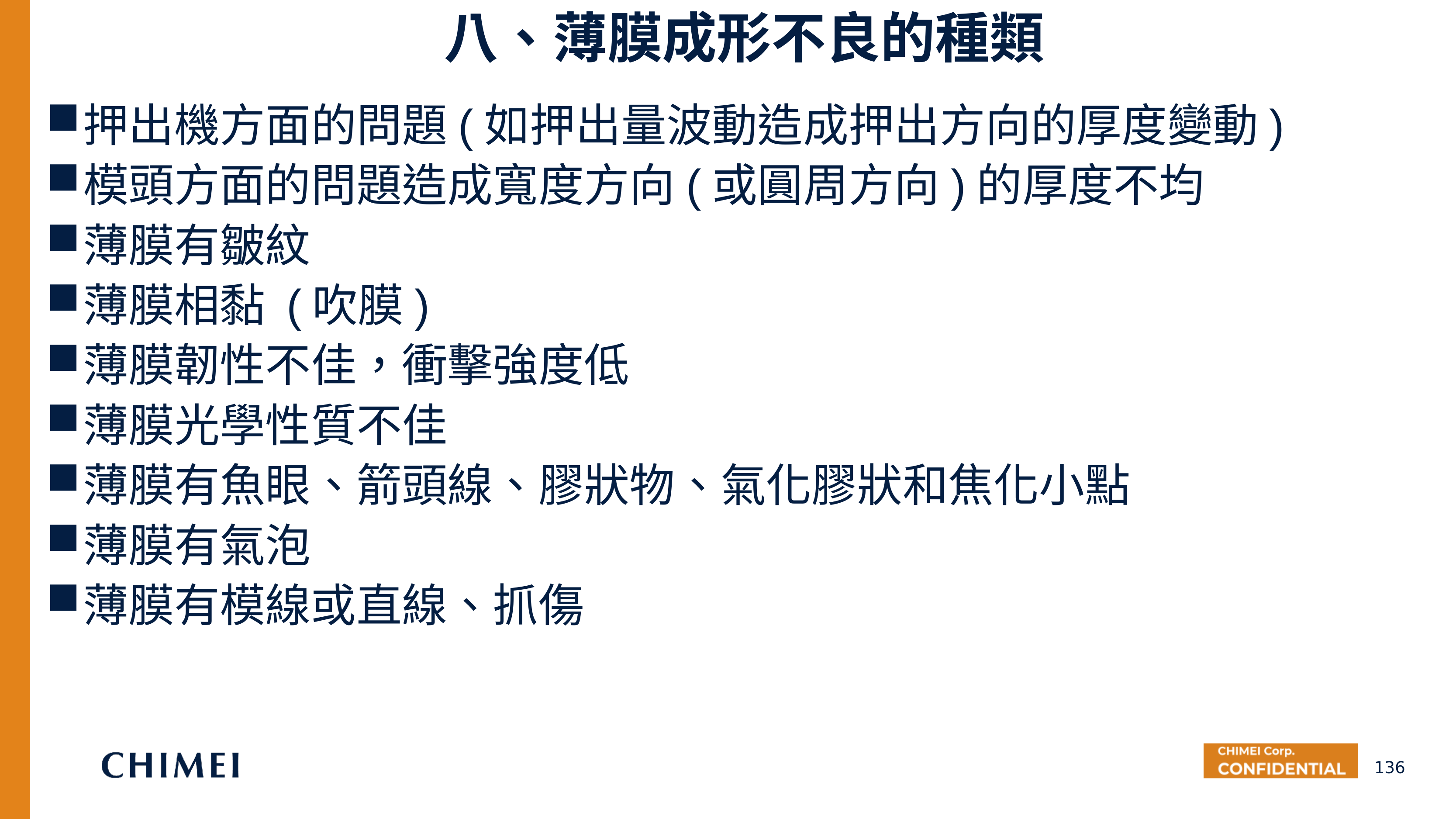

八、薄膜成形不良的種類
押出機方面的問題(如押出量波動造成押出方向的厚度變動)
模頭方面的問題造成寬度方向(或圓周方向)的厚度不均
薄膜有皺紋
薄膜相黏 (吹膜)
薄膜韌性不佳，衝擊強度低
薄膜光學性質不佳
薄膜有魚眼、箭頭線、膠狀物、氣化膠狀和焦化小點
薄膜有氣泡
薄膜有模線或直線、抓傷
136